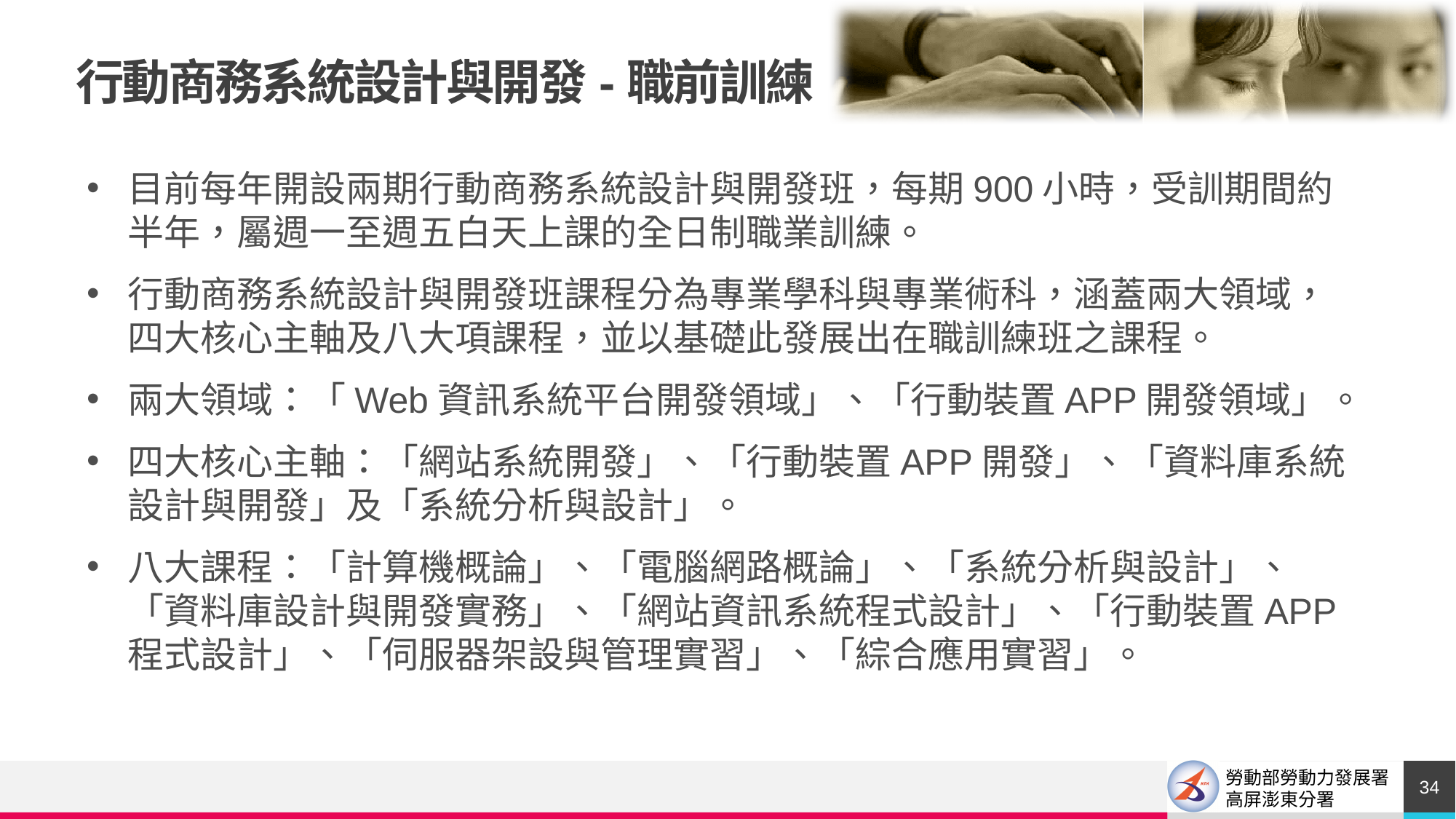

行動商務系統設計與開發-職前訓練
目前每年開設兩期行動商務系統設計與開發班，每期900小時，受訓期間約半年，屬週一至週五白天上課的全日制職業訓練。
行動商務系統設計與開發班課程分為專業學科與專業術科，涵蓋兩大領域，四大核心主軸及八大項課程，並以基礎此發展出在職訓練班之課程。
兩大領域：「Web資訊系統平台開發領域」、「行動裝置APP開發領域」。
四大核心主軸：「網站系統開發」、「行動裝置APP開發」、「資料庫系統設計與開發」及「系統分析與設計」。
八大課程：「計算機概論」、「電腦網路概論」、「系統分析與設計」、「資料庫設計與開發實務」、「網站資訊系統程式設計」、「行動裝置APP程式設計」、「伺服器架設與管理實習」、「綜合應用實習」。
34